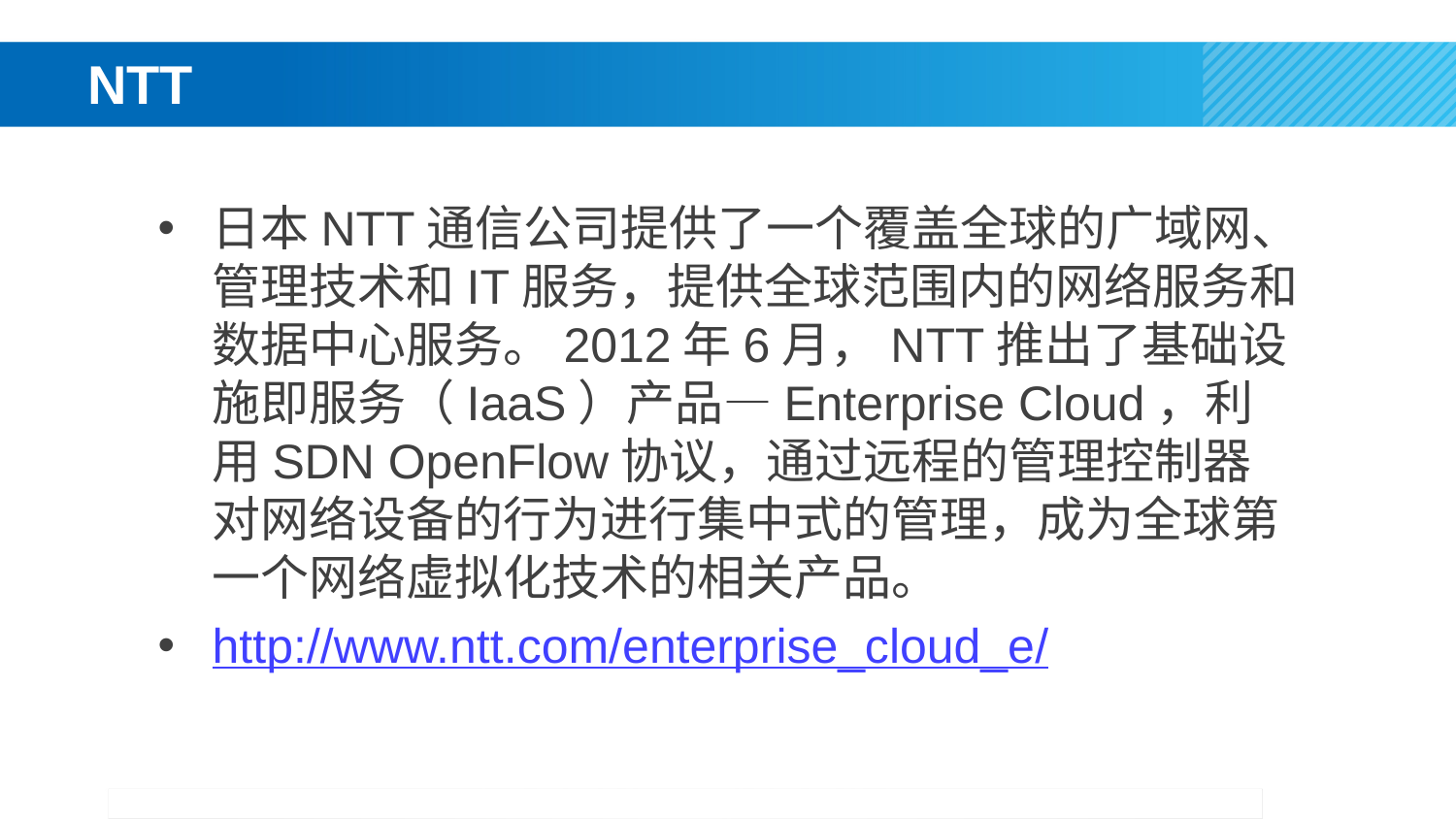

# NTT
日本NTT通信公司提供了一个覆盖全球的广域网、管理技术和IT服务，提供全球范围内的网络服务和数据中心服务。2012年6月，NTT推出了基础设施即服务（IaaS）产品—Enterprise Cloud，利用SDN OpenFlow协议，通过远程的管理控制器对网络设备的行为进行集中式的管理，成为全球第一个网络虚拟化技术的相关产品。
http://www.ntt.com/enterprise_cloud_e/